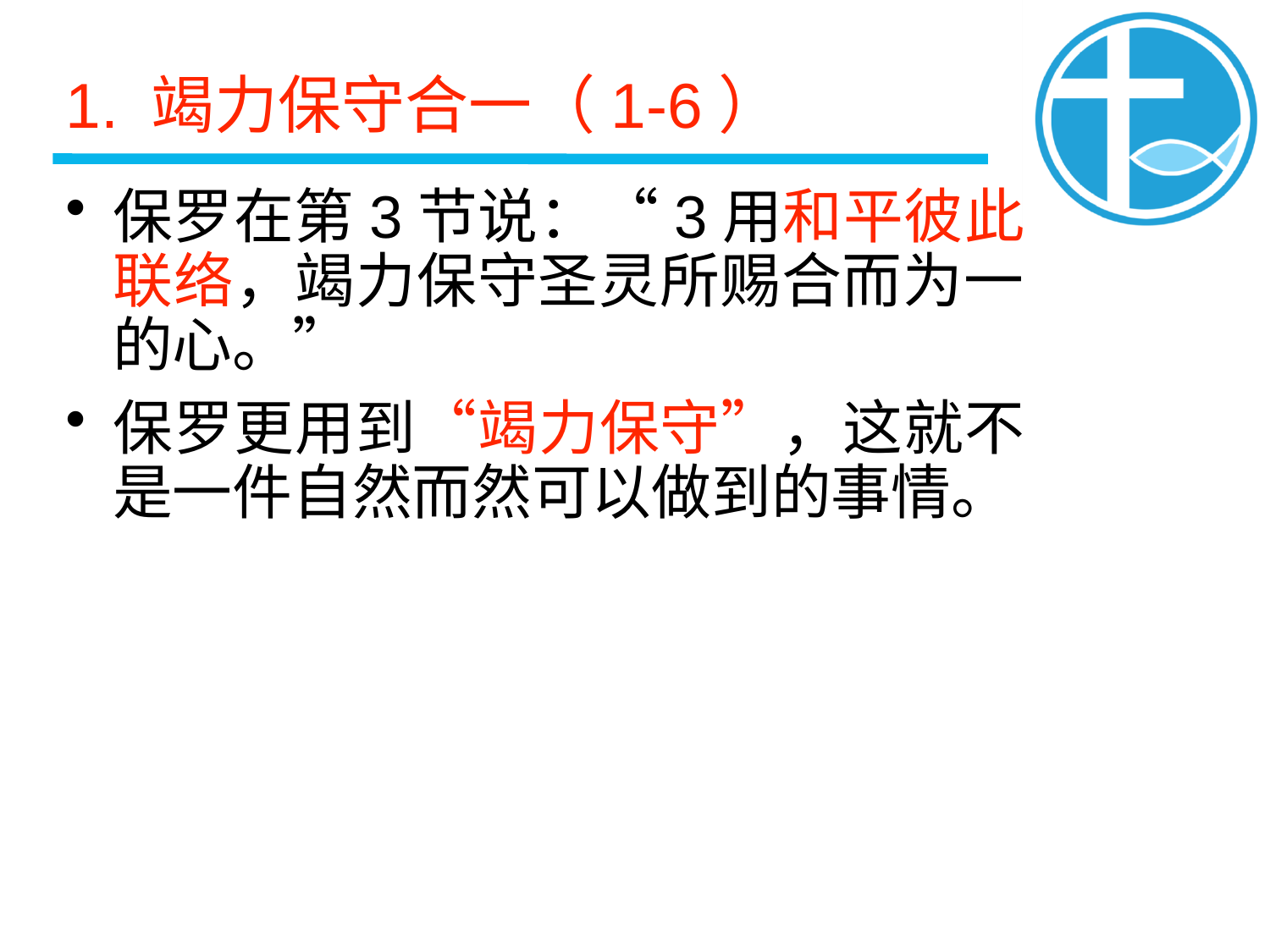

1. 竭力保守合一（1-6）
保罗在第3节说：“3用和平彼此联络，竭力保守圣灵所赐合而为一的心。”
保罗更用到“竭力保守”，这就不是一件自然而然可以做到的事情。